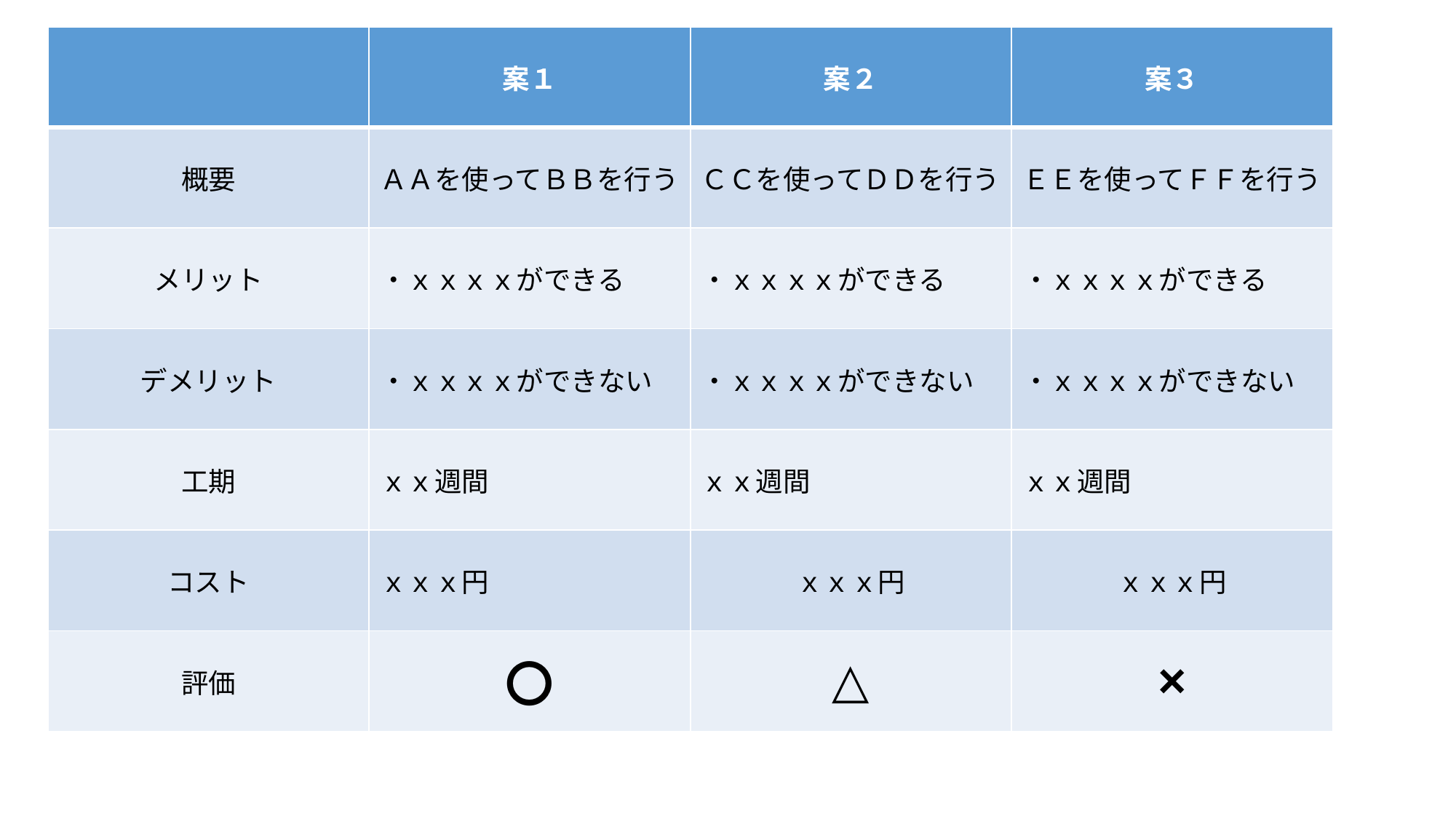

|  | 案１ | 案２ | 案３ |
| --- | --- | --- | --- |
| 概要 | ＡＡを使ってＢＢを行う | ＣＣを使ってＤＤを行う | ＥＥを使ってＦＦを行う |
| メリット | ・ｘｘｘｘができる | ・ｘｘｘｘができる | ・ｘｘｘｘができる |
| デメリット | ・ｘｘｘｘができない | ・ｘｘｘｘができない | ・ｘｘｘｘができない |
| 工期 | ｘｘ週間 | ｘｘ週間 | ｘｘ週間 |
| コスト | ｘｘｘ円 | ｘｘｘ円 | ｘｘｘ円 |
| 評価 | 〇 | △ | × |